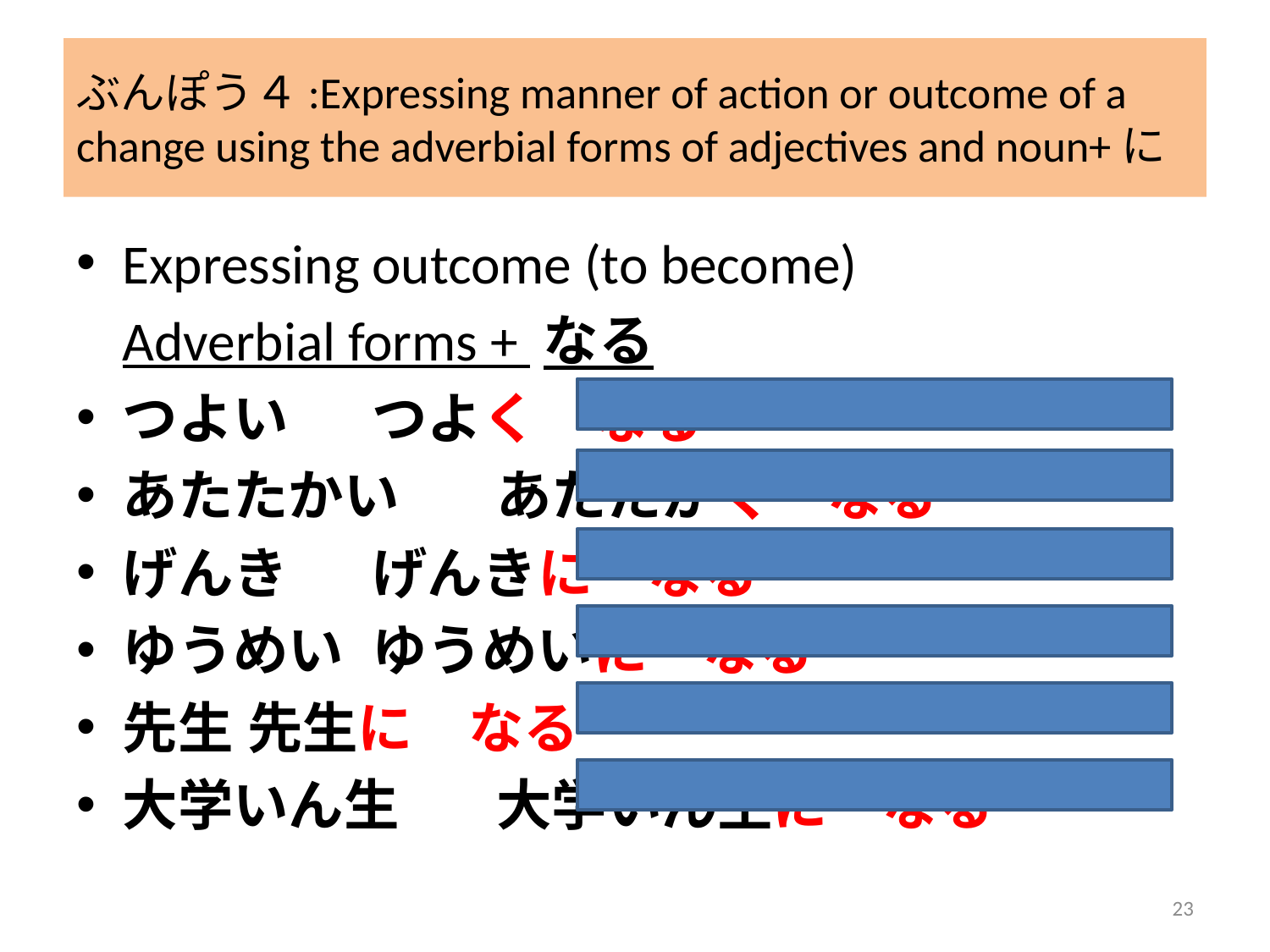

# ぶんぽう４:Expressing manner of action or outcome of a change using the adverbial forms of adjectives and noun+に
Expressing outcome (to become)
					Adverbial forms + なる
つよい			つよく　なる
あたたかい		あたたかく　なる
げんき			げんきに　なる
ゆうめい		ゆうめいに　なる
先生			先生に　なる
大学いん生		大学いん生に　なる

23